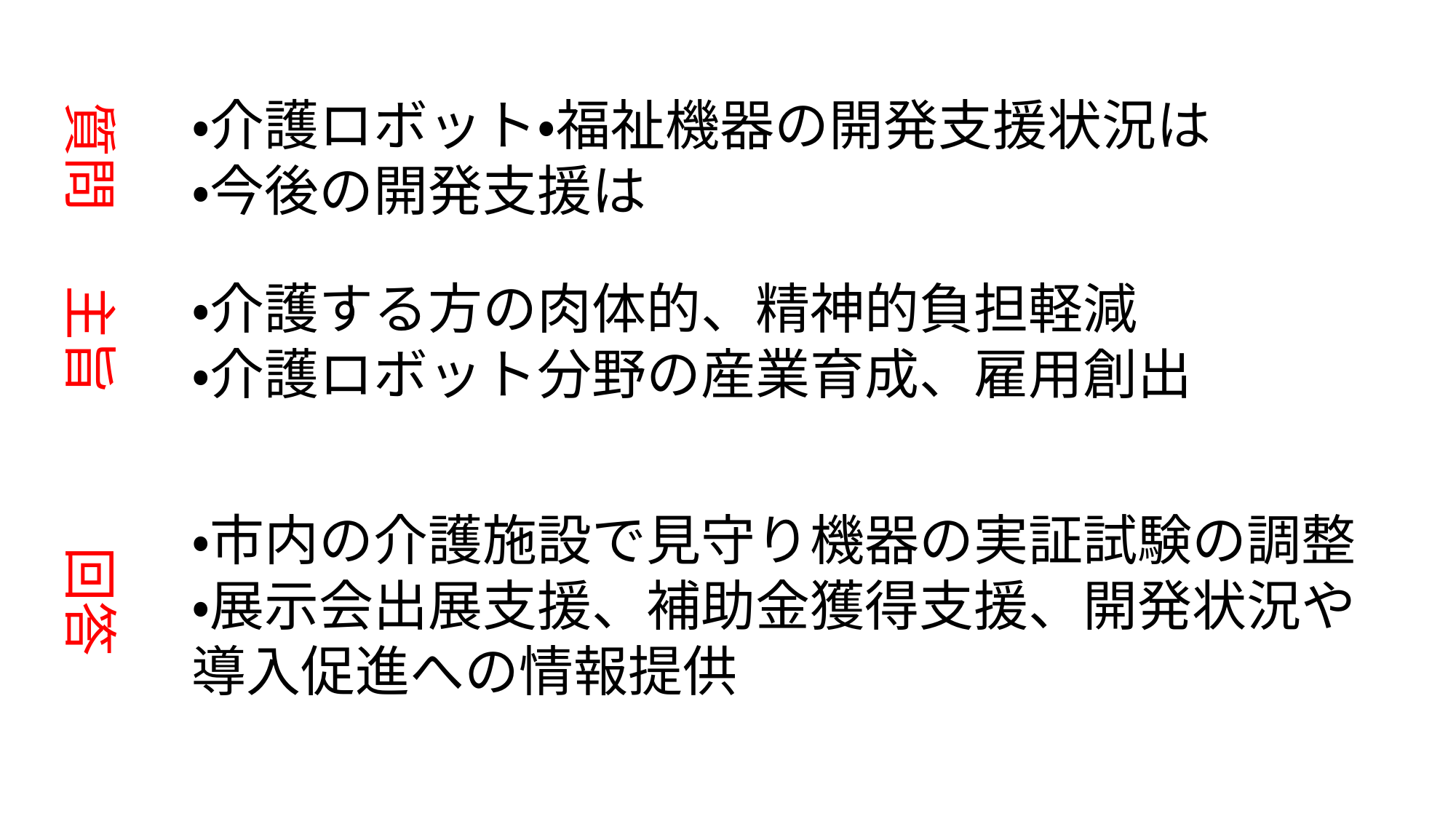

・介護ロボット・福祉機器の開発支援状況は
・今後の開発支援は
質問
・介護する方の肉体的、精神的負担軽減
・介護ロボット分野の産業育成、雇用創出
主旨
・市内の介護施設で見守り機器の実証試験の調整
・展示会出展支援、補助金獲得支援、開発状況や導入促進への情報提供
回答